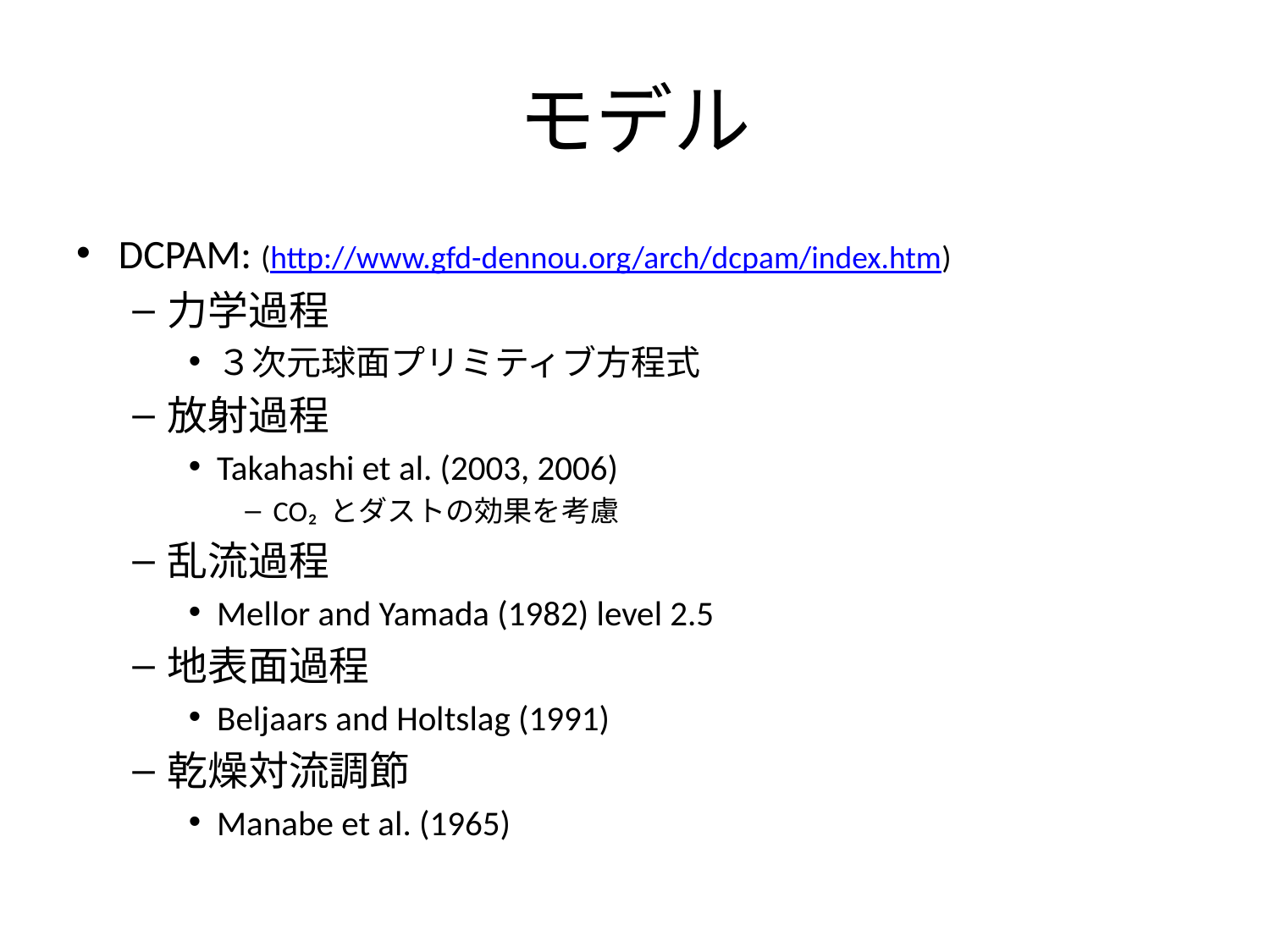

# モデル
DCPAM: (http://www.gfd-dennou.org/arch/dcpam/index.htm)
力学過程
３次元球面プリミティブ方程式
放射過程
Takahashi et al. (2003, 2006)
CO₂ とダストの効果を考慮
乱流過程
Mellor and Yamada (1982) level 2.5
地表面過程
Beljaars and Holtslag (1991)
乾燥対流調節
Manabe et al. (1965)